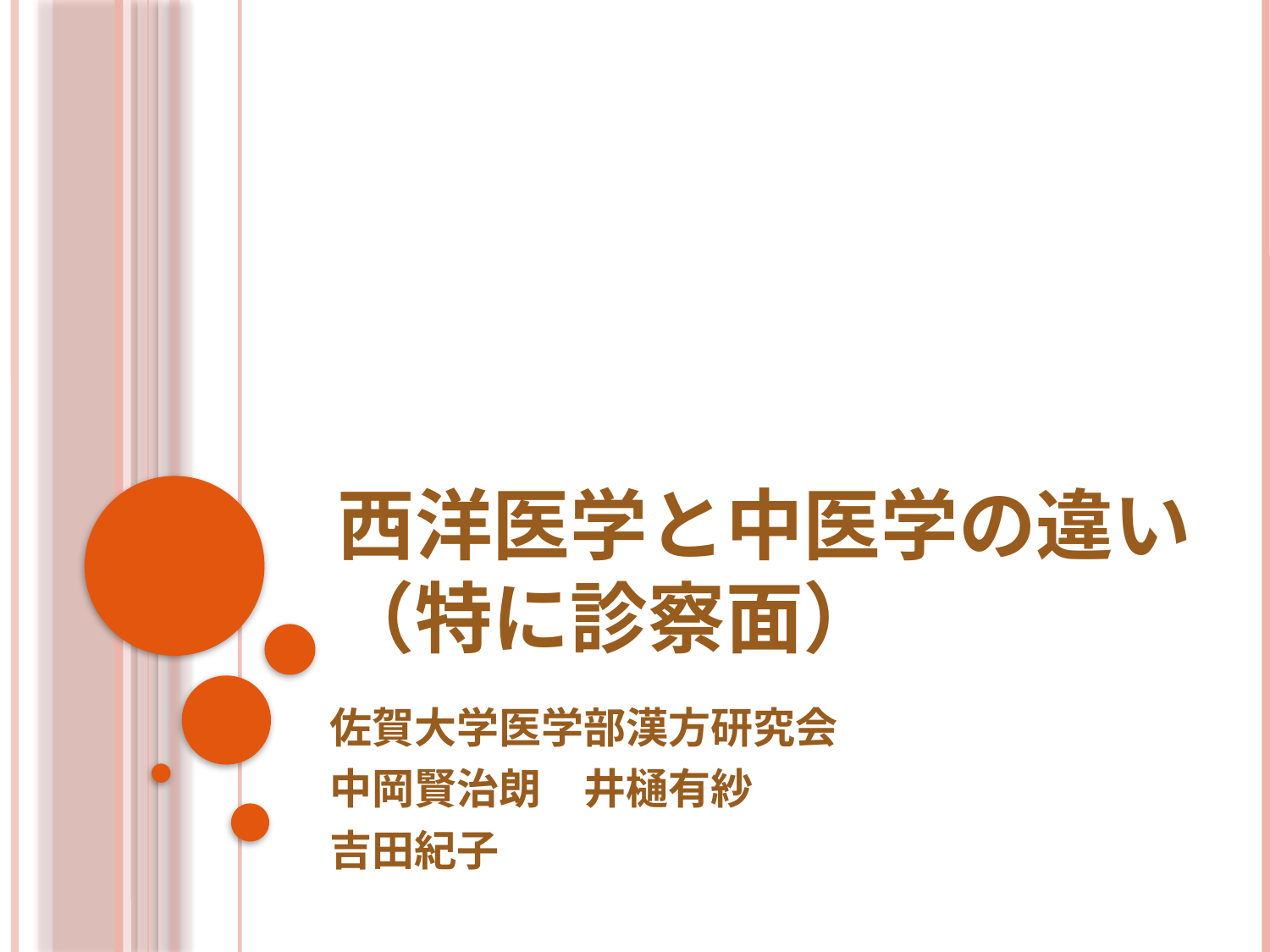

# 西洋医学と中医学の違い （特に診察面）
佐賀大学医学部漢方研究会
中岡賢治朗　井樋有紗
吉田紀子